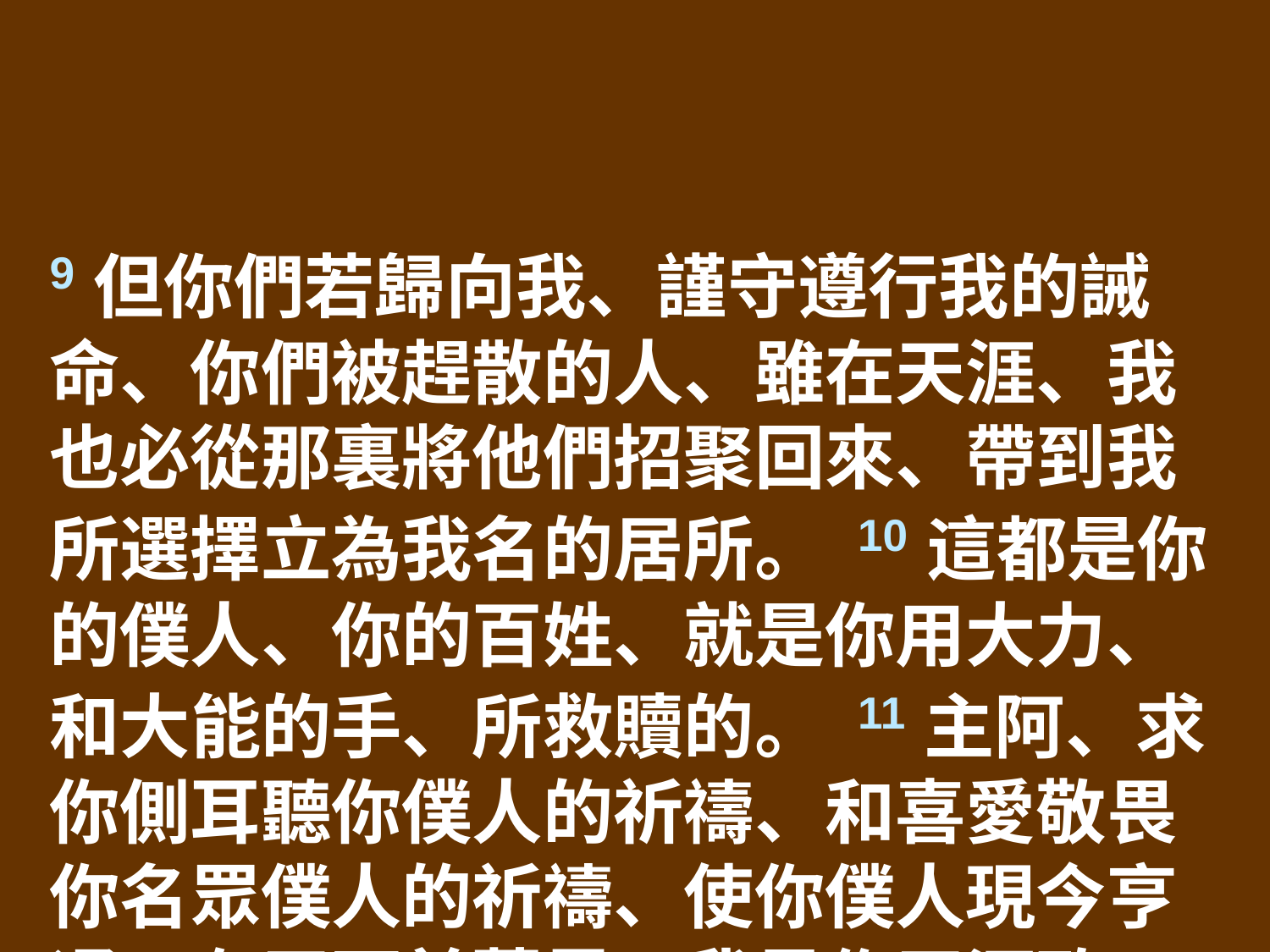

9但你們若歸向我、謹守遵行我的誡命、你們被趕散的人、雖在天涯、我也必從那裏將他們招聚回來、帶到我所選擇立為我名的居所。 10這都是你的僕人、你的百姓、就是你用大力、和大能的手、所救贖的。 11主阿、求你側耳聽你僕人的祈禱、和喜愛敬畏你名眾僕人的祈禱、使你僕人現今亨通、在王面前蒙恩。我是作王酒政的。